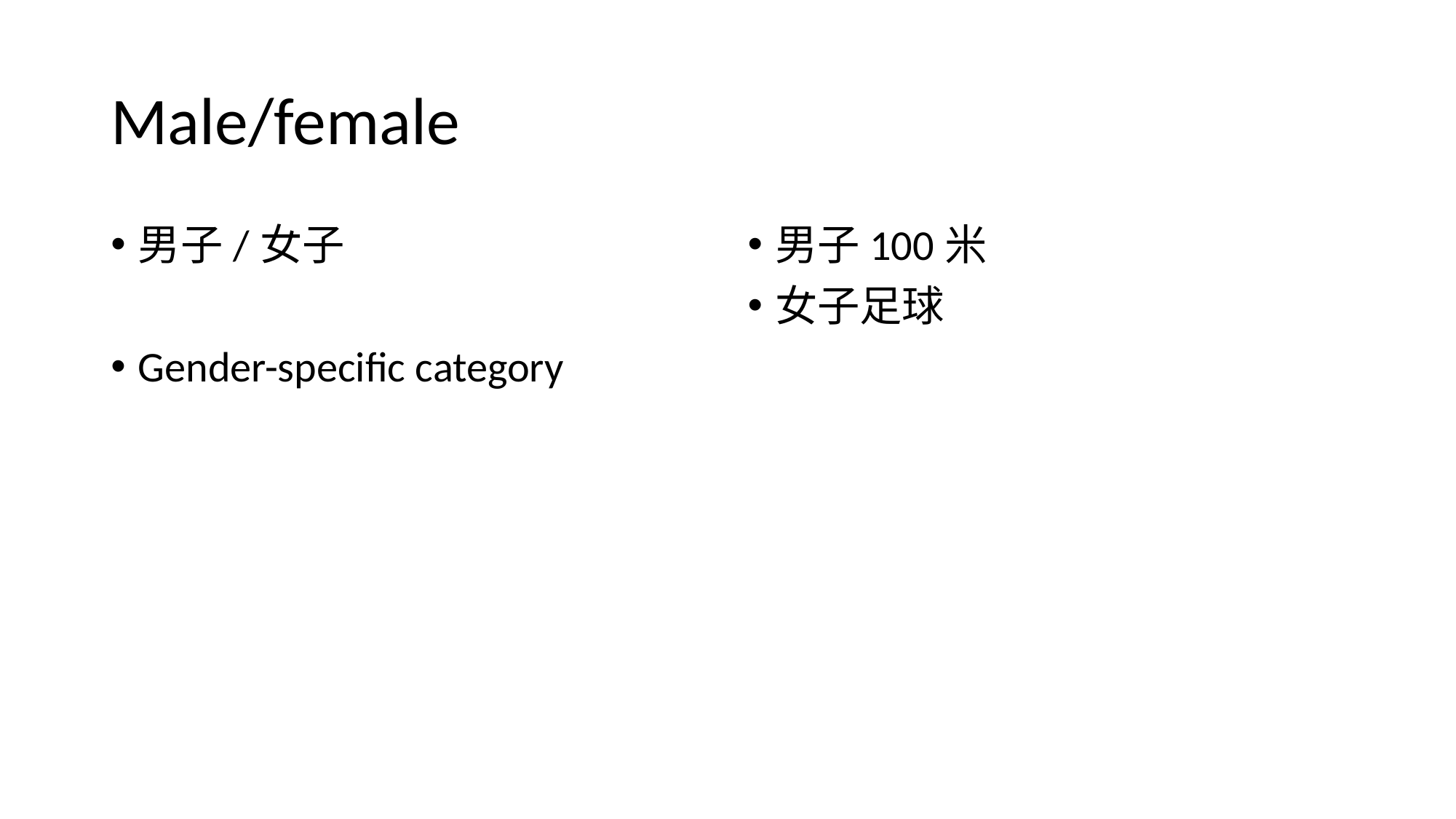

# Male/female
男子/女子

Gender-specific category
男子100米
女子足球